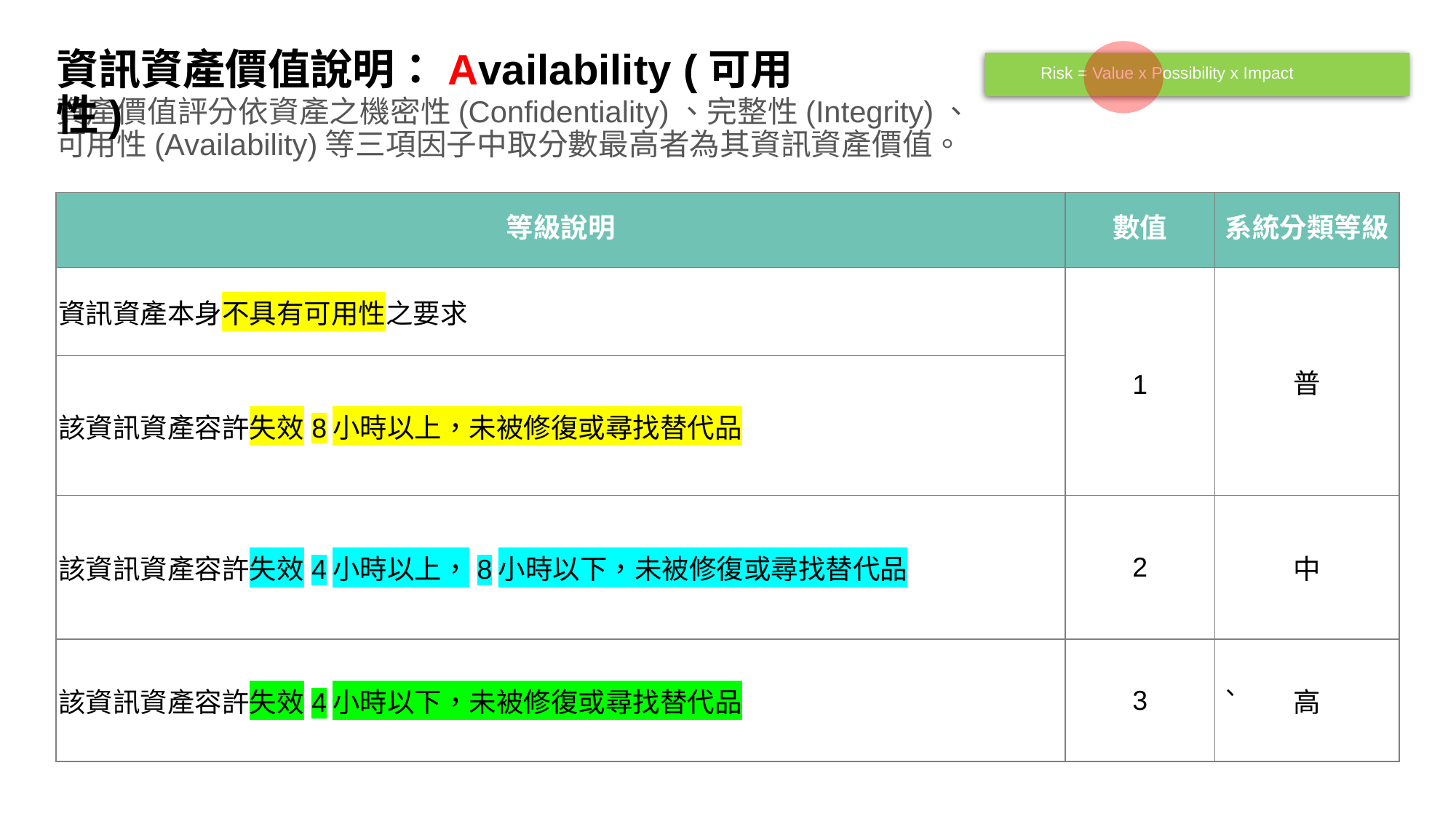

# 資訊資產價值說明：Availability (可用性)

Risk = Value x Possibility x Impact
資產價值評分依資產之機密性(Confidentiality)、完整性(Integrity)、可用性(Availability)等三項因子中取分數最高者為其資訊資產價值。

| 等級說明 | 數值 | 系統分類等級 |
| --- | --- | --- |
| 資訊資產本身不具有可用性之要求 | 1 | 普 |
| 該資訊資產容許失效8小時以上，未被修復或尋找替代品 | 2 |  |
| 該資訊資產容許失效4小時以上，8小時以下，未被修復或尋找替代品 | 2 | 中 |
| 該資訊資產容許失效4小時以下，未被修復或尋找替代品 | 3 | 高 |
、
P. 20